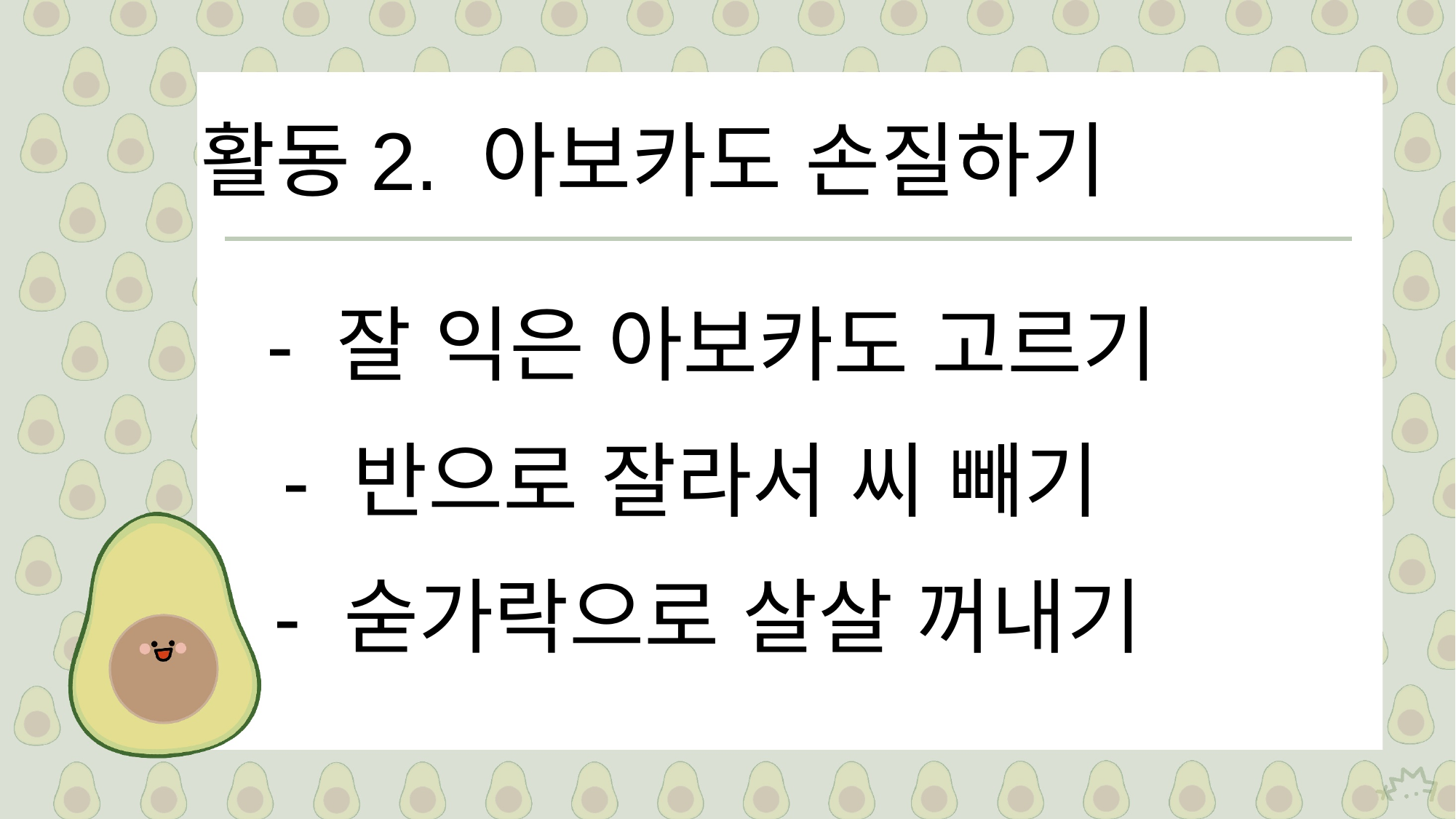

활동2. 아보카도 손질하기
- 잘 익은 아보카도 고르기
- 반으로 잘라서 씨 빼기
- 숟가락으로 살살 꺼내기